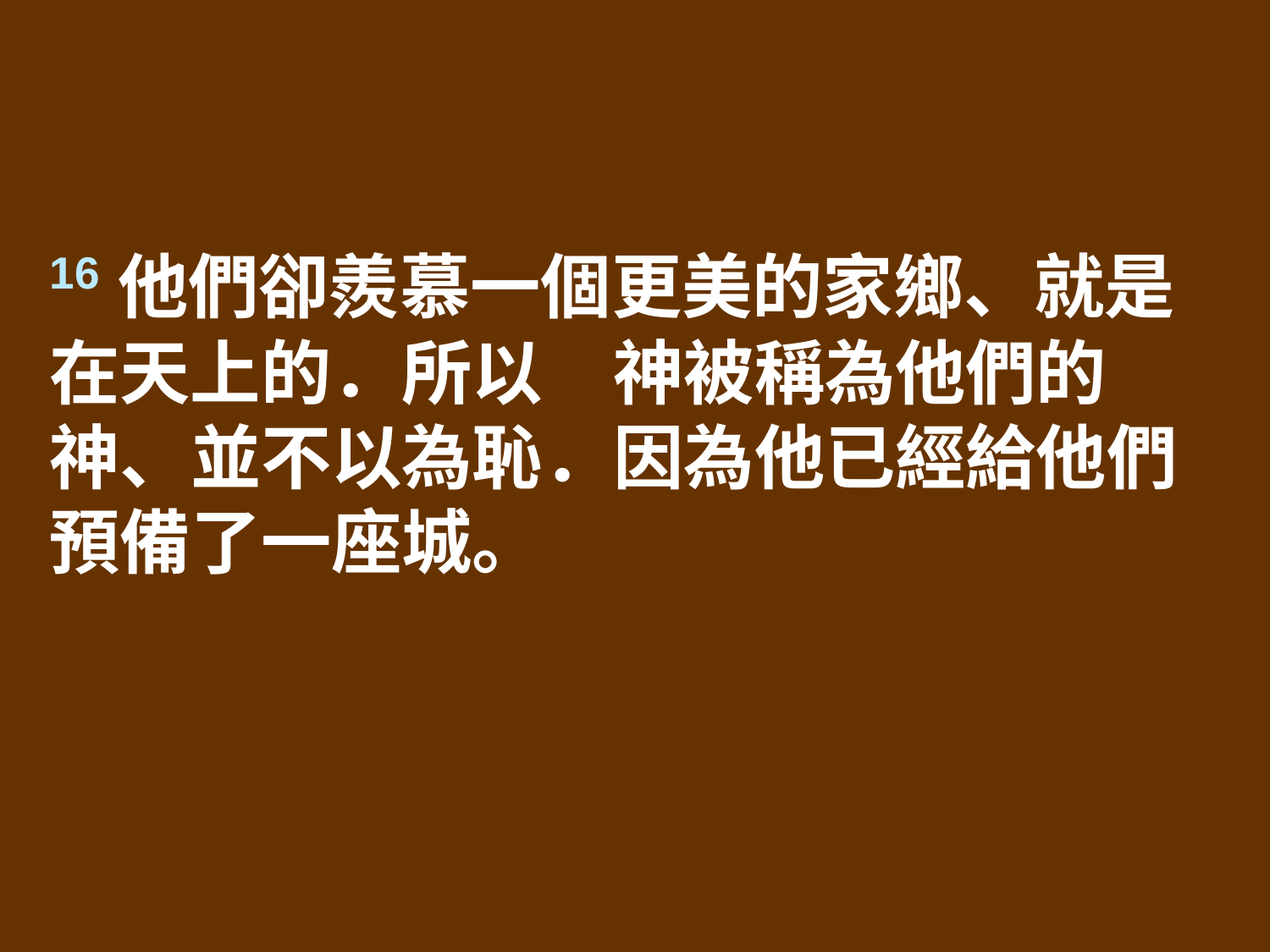

16他們卻羨慕一個更美的家鄉、就是在天上的．所以　神被稱為他們的　神、並不以為恥．因為他已經給他們預備了一座城。